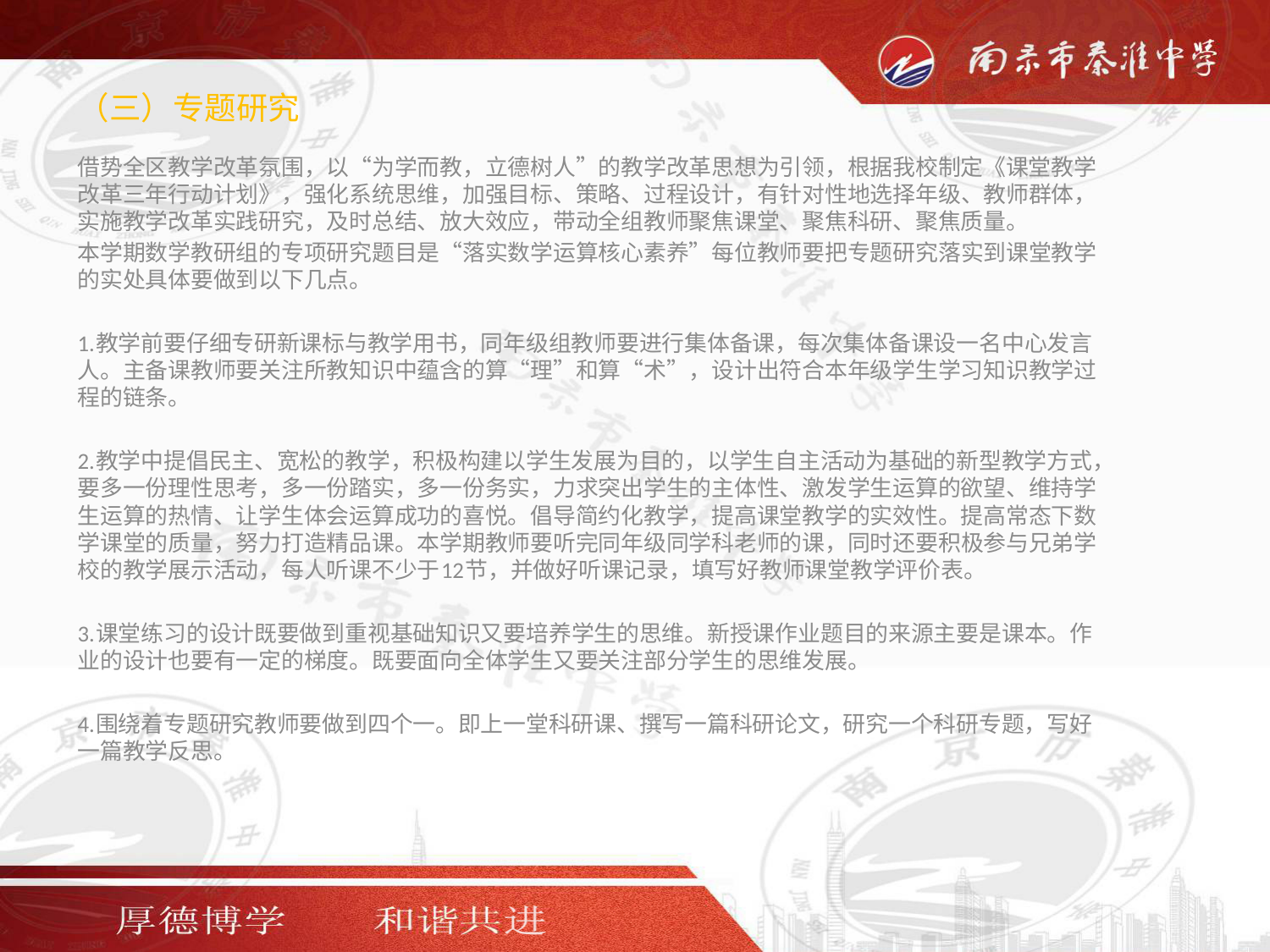

# （三）专题研究
借势全区教学改革氛围，以“为学而教，立德树人”的教学改革思想为引领，根据我校制定《课堂教学改革三年行动计划》，强化系统思维，加强目标、策略、过程设计，有针对性地选择年级、教师群体，实施教学改革实践研究，及时总结、放大效应，带动全组教师聚焦课堂、聚焦科研、聚焦质量。
本学期数学教研组的专项研究题目是“落实数学运算核心素养”每位教师要把专题研究落实到课堂教学的实处具体要做到以下几点。

1.教学前要仔细专研新课标与教学用书，同年级组教师要进行集体备课，每次集体备课设一名中心发言人。主备课教师要关注所教知识中蕴含的算“理”和算“术”，设计出符合本年级学生学习知识教学过程的链条。

2.教学中提倡民主、宽松的教学，积极构建以学生发展为目的，以学生自主活动为基础的新型教学方式，要多一份理性思考，多一份踏实，多一份务实，力求突出学生的主体性、激发学生运算的欲望、维持学生运算的热情、让学生体会运算成功的喜悦。倡导简约化教学，提高课堂教学的实效性。提高常态下数学课堂的质量，努力打造精品课。本学期教师要听完同年级同学科老师的课，同时还要积极参与兄弟学校的教学展示活动，每人听课不少于12节，并做好听课记录，填写好教师课堂教学评价表。

3.课堂练习的设计既要做到重视基础知识又要培养学生的思维。新授课作业题目的来源主要是课本。作业的设计也要有一定的梯度。既要面向全体学生又要关注部分学生的思维发展。

4.围绕着专题研究教师要做到四个一。即上一堂科研课、撰写一篇科研论文，研究一个科研专题，写好一篇教学反思。